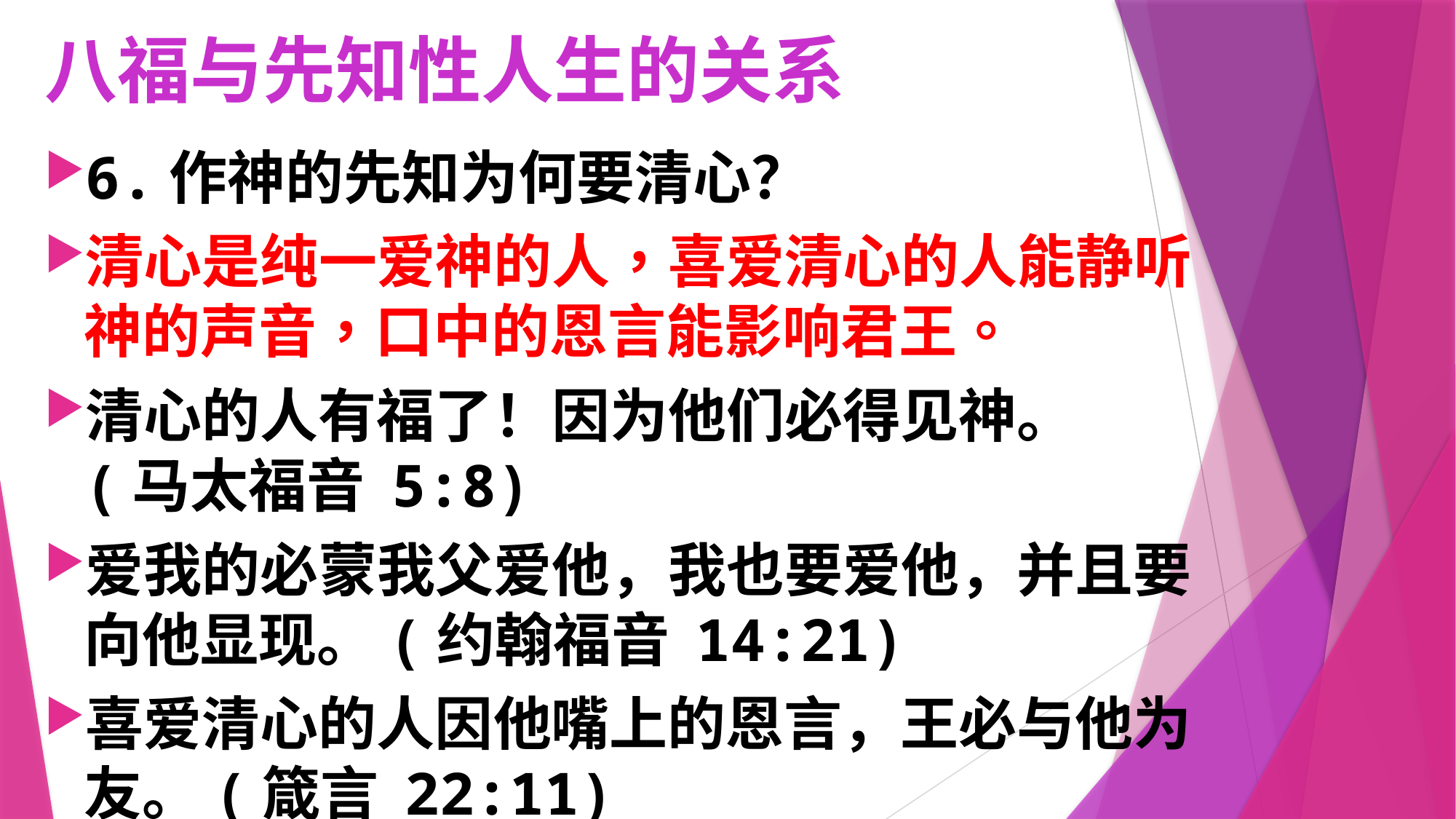

# 八福与先知性人生的关系
6.作神的先知为何要清心？
清心是纯一爱神的人，喜爱清心的人能静听神的声音，口中的恩言能影响君王。
清心的人有福了！因为他们必得见神。    (马太福音 5:8)
爱我的必蒙我父爱他，我也要爱他，并且要向他显现。(约翰福音 14:21)
喜爱清心的人因他嘴上的恩言，王必与他为友。(箴言 22:11)